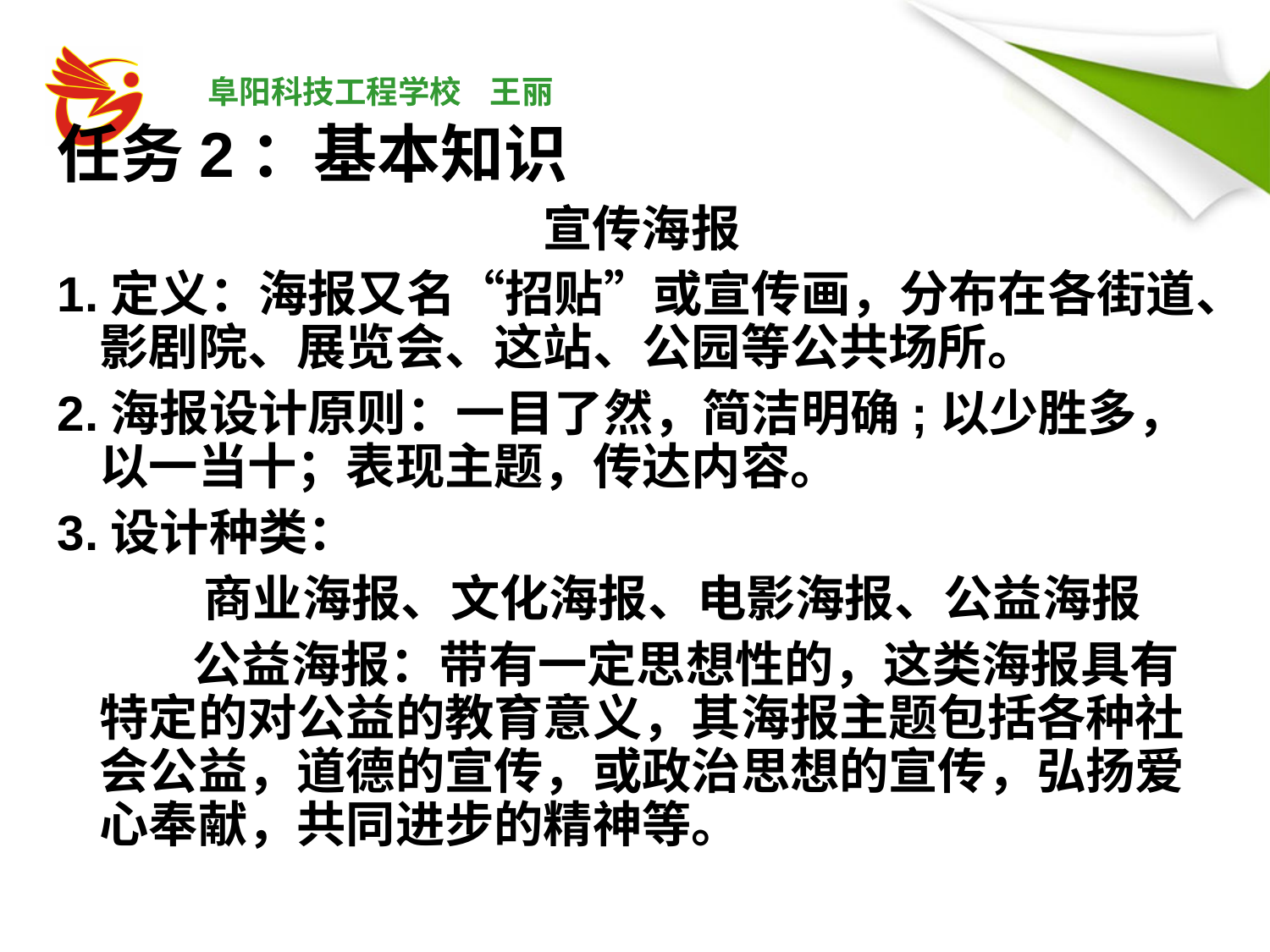

任务2：基本知识
 宣传海报
1.定义：海报又名“招贴”或宣传画，分布在各街道、影剧院、展览会、这站、公园等公共场所。
2.海报设计原则：一目了然，简洁明确;以少胜多，以一当十；表现主题，传达内容。
3.设计种类：
            商业海报、文化海报、电影海报、公益海报
           公益海报：带有一定思想性的，这类海报具有特定的对公益的教育意义，其海报主题包括各种社会公益，道德的宣传，或政治思想的宣传，弘扬爱心奉献，共同进步的精神等。
11